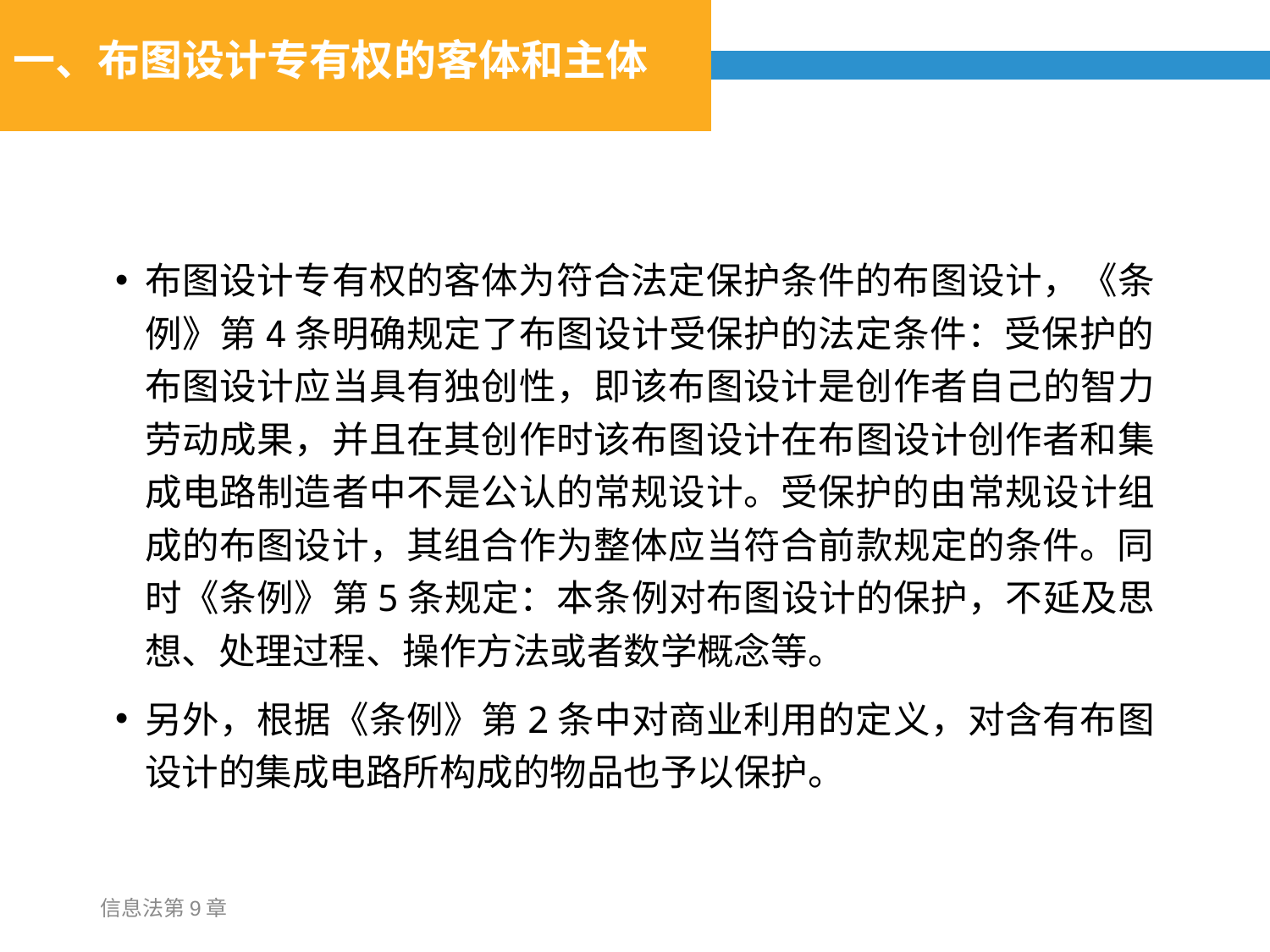

# 一、布图设计专有权的客体和主体
布图设计专有权的客体为符合法定保护条件的布图设计，《条例》第4条明确规定了布图设计受保护的法定条件：受保护的布图设计应当具有独创性，即该布图设计是创作者自己的智力劳动成果，并且在其创作时该布图设计在布图设计创作者和集成电路制造者中不是公认的常规设计。受保护的由常规设计组成的布图设计，其组合作为整体应当符合前款规定的条件。同时《条例》第5条规定：本条例对布图设计的保护，不延及思想、处理过程、操作方法或者数学概念等。
另外，根据《条例》第2条中对商业利用的定义，对含有布图设计的集成电路所构成的物品也予以保护。

信息法第9章